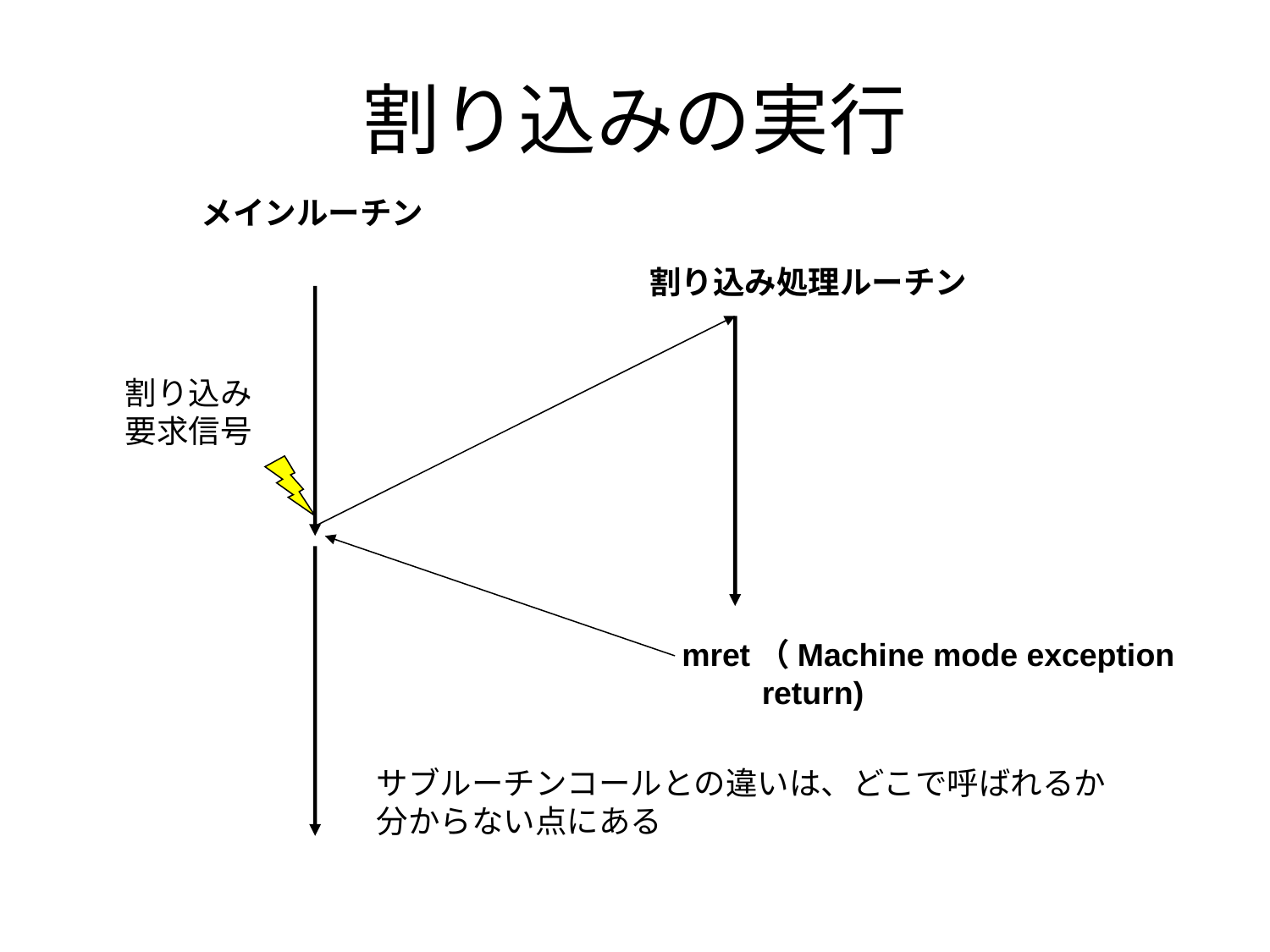

# 割り込みの実行
メインルーチン
割り込み処理ルーチン

割り込み
要求信号

mret（Machine mode exception
         return)
サブルーチンコールとの違いは、どこで呼ばれるか
分からない点にある